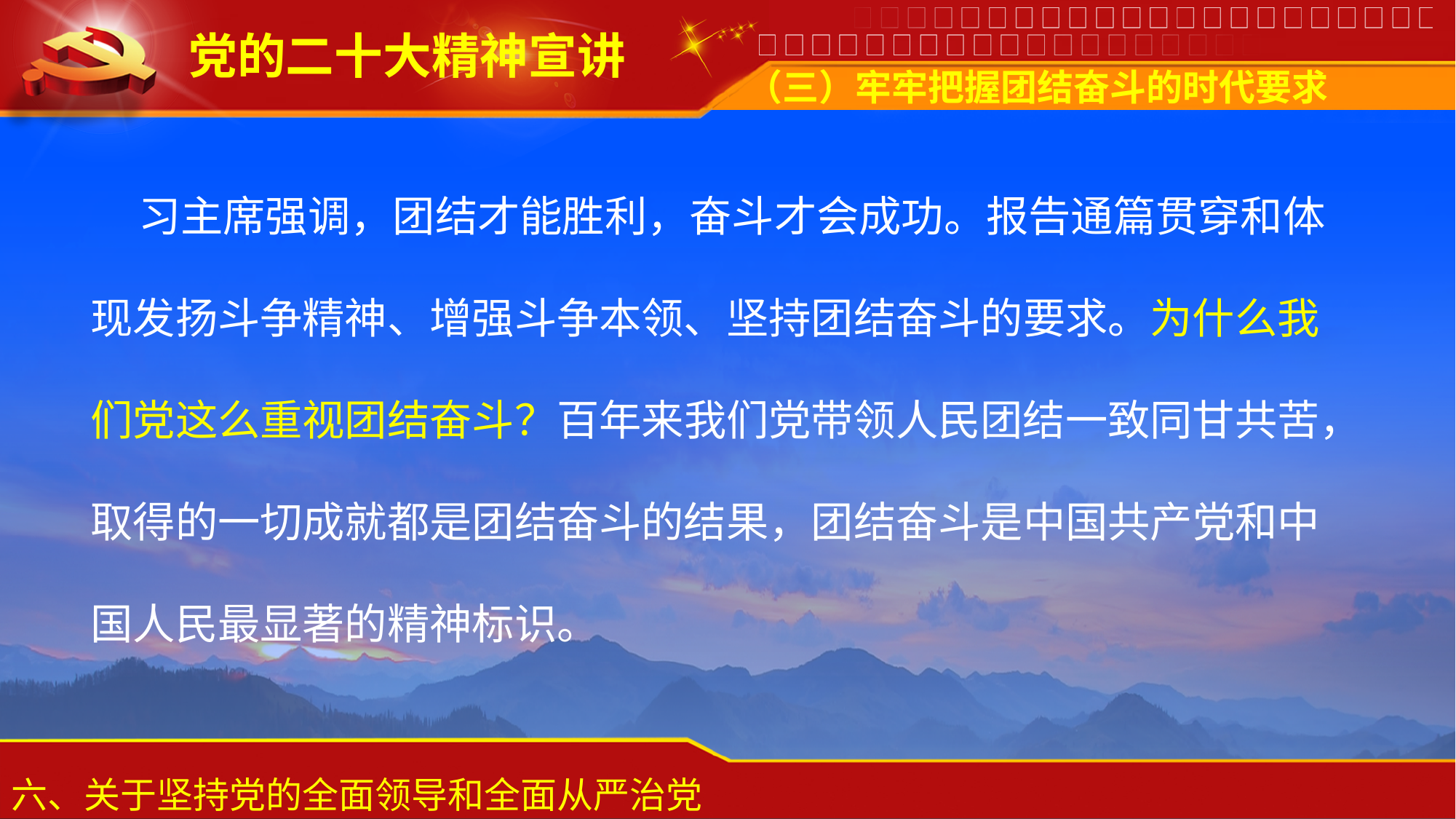

党的二十大精神宣讲
（三）牢牢把握团结奋斗的时代要求
    习主席强调，团结才能胜利，奋斗才会成功。报告通篇贯穿和体现发扬斗争精神、增强斗争本领、坚持团结奋斗的要求。为什么我们党这么重视团结奋斗？百年来我们党带领人民团结一致同甘共苦，取得的一切成就都是团结奋斗的结果，团结奋斗是中国共产党和中国人民最显著的精神标识。
六、关于坚持党的全面领导和全面从严治党